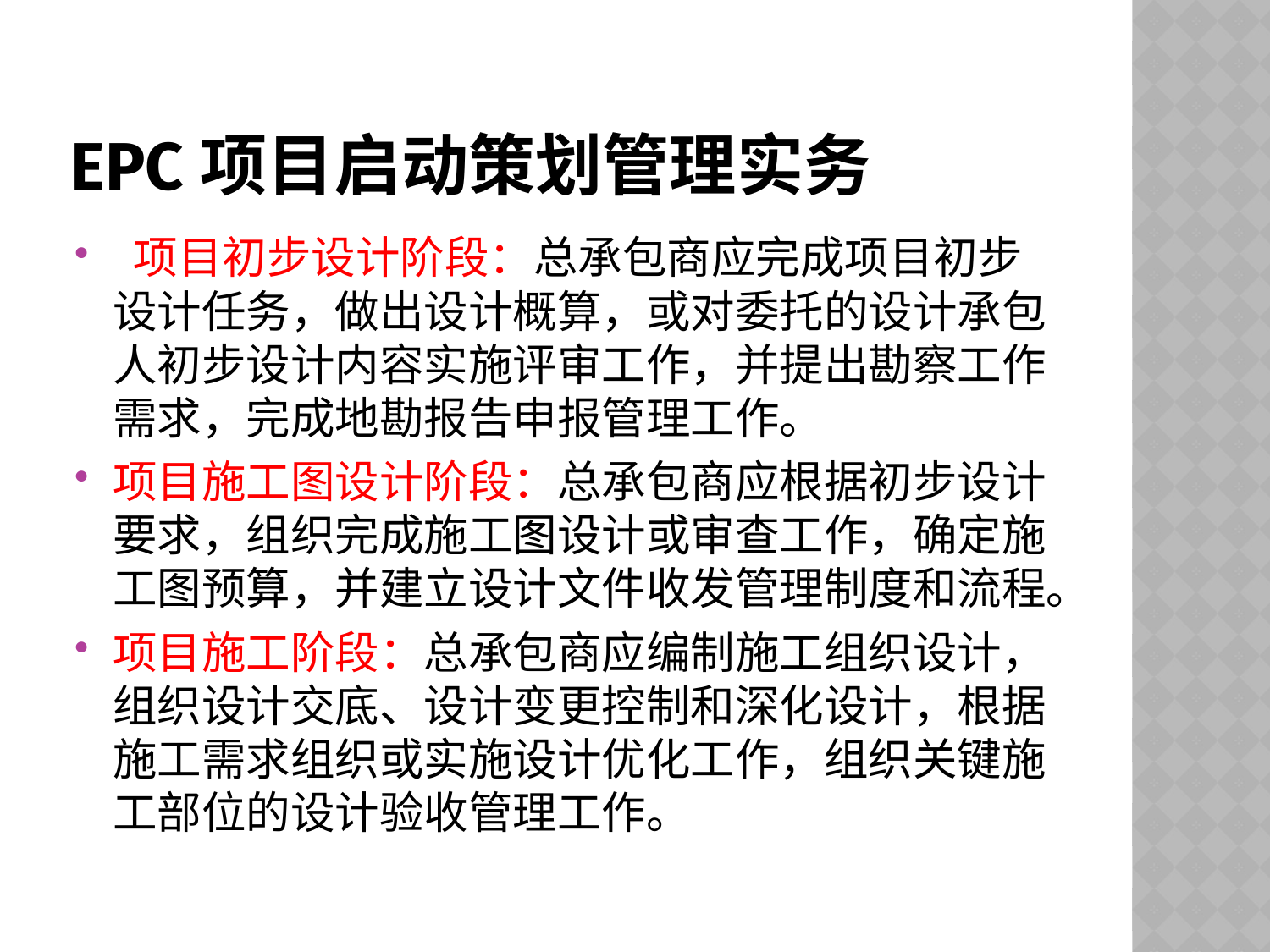

# EPC项目启动策划管理实务
 项目初步设计阶段：总承包商应完成项目初步设计任务，做出设计概算，或对委托的设计承包人初步设计内容实施评审工作，并提出勘察工作需求，完成地勘报告申报管理工作。
项目施工图设计阶段：总承包商应根据初步设计要求，组织完成施工图设计或审查工作，确定施工图预算，并建立设计文件收发管理制度和流程。
项目施工阶段：总承包商应编制施工组织设计，组织设计交底、设计变更控制和深化设计，根据施工需求组织或实施设计优化工作，组织关键施工部位的设计验收管理工作。